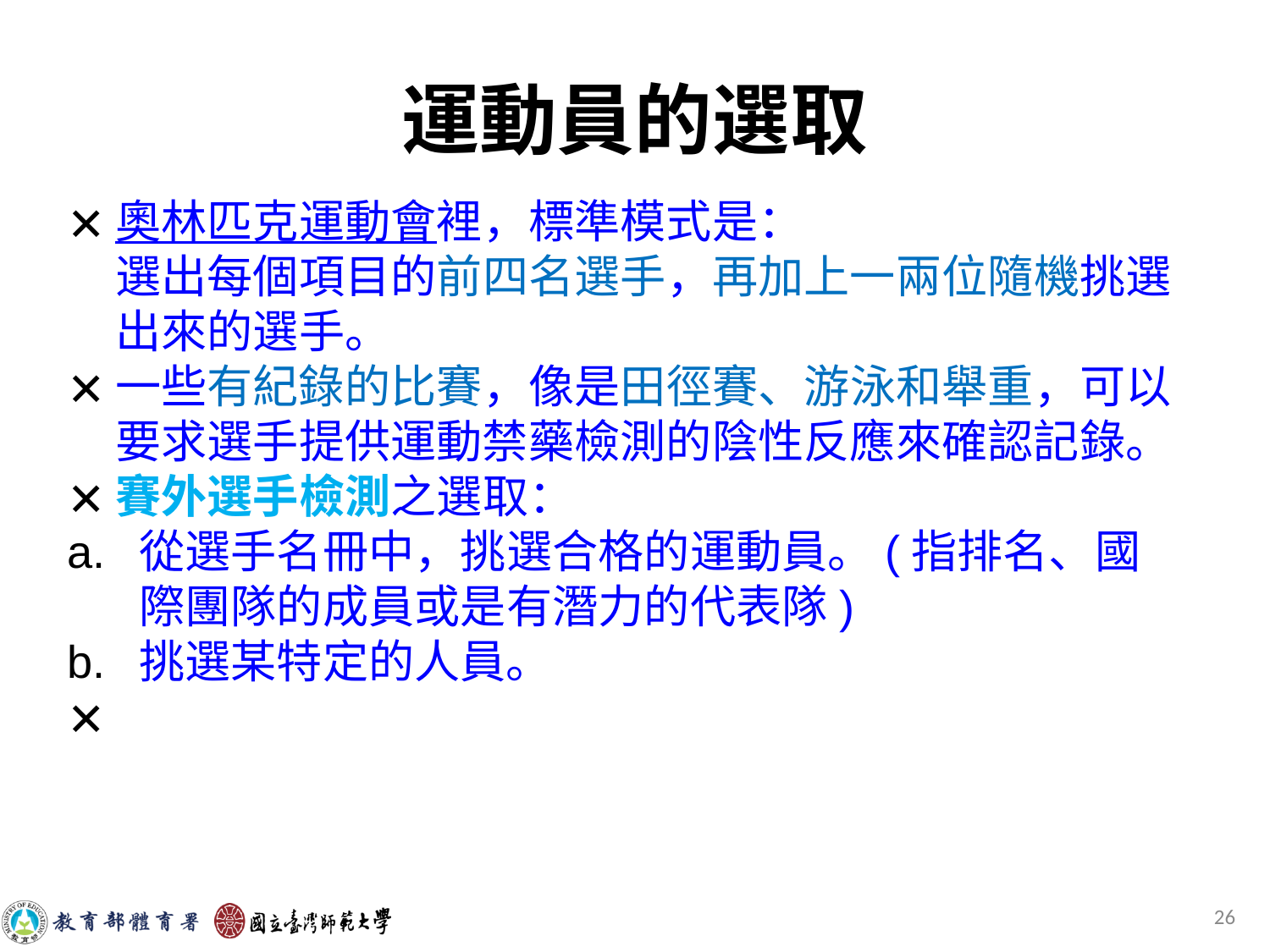

運動員的選取
奧林匹克運動會裡，標準模式是：
	選出每個項目的前四名選手，再加上一兩位隨機挑選出來的選手。
一些有紀錄的比賽，像是田徑賽、游泳和舉重，可以要求選手提供運動禁藥檢測的陰性反應來確認記錄。
賽外選手檢測之選取：
從選手名冊中，挑選合格的運動員。(指排名、國際團隊的成員或是有潛力的代表隊)
挑選某特定的人員。

26